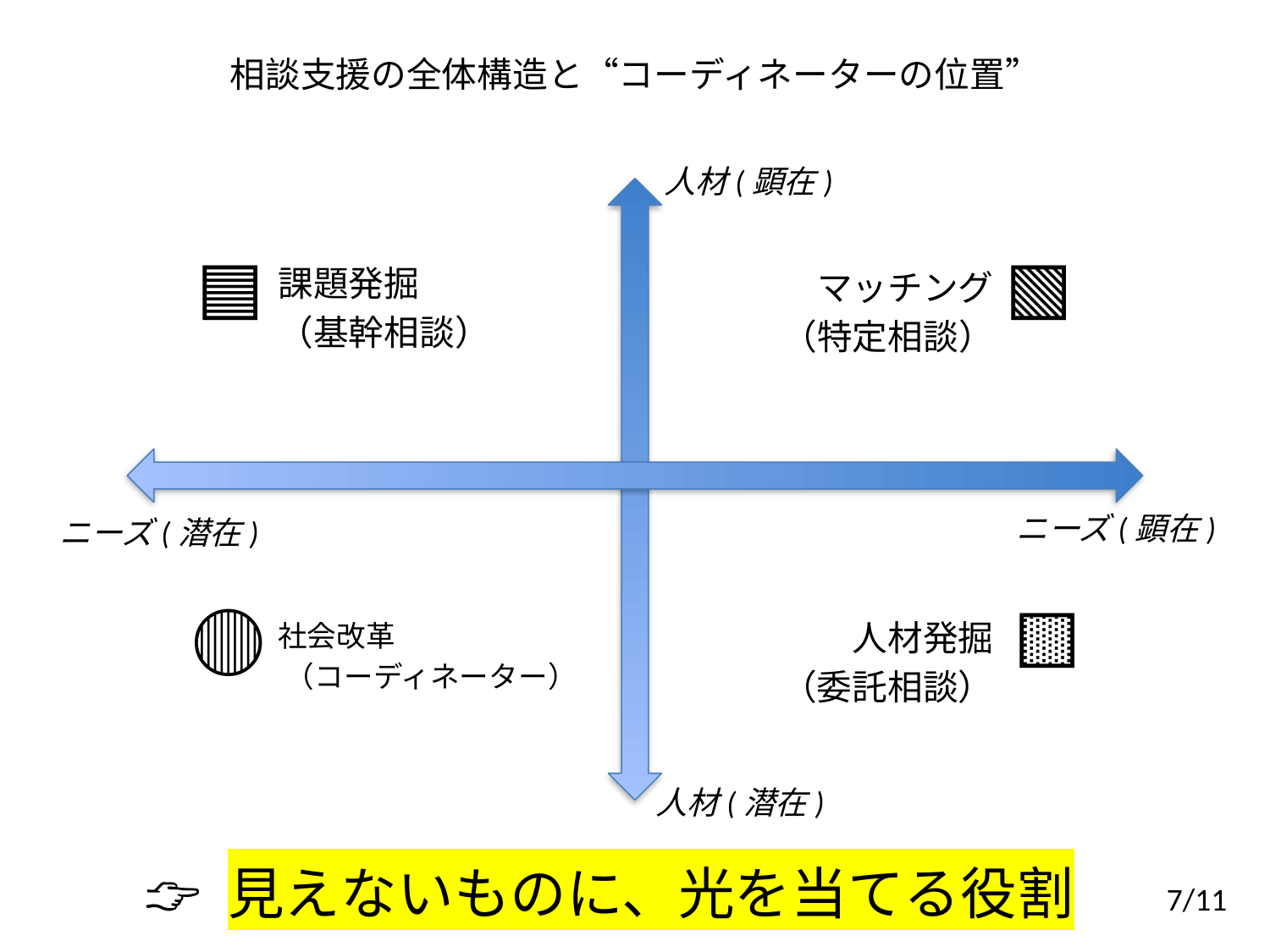

# 相談支援の全体構造と“コーディネーターの位置”
人材(顕在)

🟦
🟩
課題発掘
（基幹相談）
マッチング
（特定相談）
ニーズ(顕在)
ニーズ(潜在)
🔴
🟨
人材発掘
（委託相談）
社会改革
（コーディネーター）
人材(潜在)
👉 見えないものに、光を当てる役割
7/11